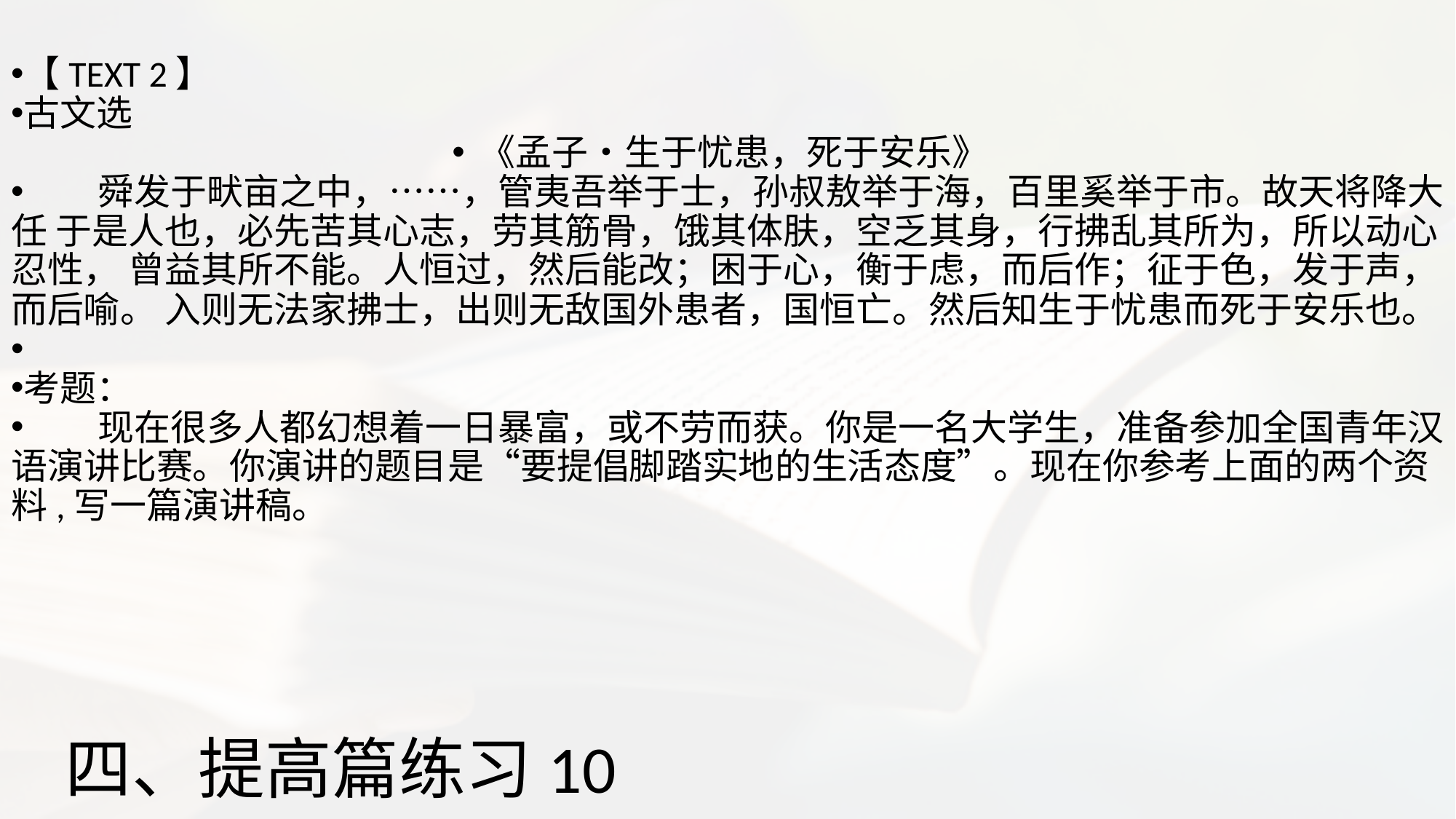

【TEXT 2】
古文选
《孟子•生于忧患，死于安乐》
        舜发于畎亩之中，……，管夷吾举于士，孙叔敖举于海，百里奚举于市。故天将降大任 于是人也，必先苦其心志，劳其筋骨，饿其体肤，空乏其身，行拂乱其所为，所以动心忍性， 曾益其所不能。人恒过，然后能改；困于心，衡于虑，而后作；征于色，发于声，而后喻。 入则无法家拂士，出则无敌国外患者，国恒亡。然后知生于忧患而死于安乐也。

考题：
        现在很多人都幻想着一日暴富，或不劳而获。你是一名大学生，准备参加全国青年汉语演讲比赛。你演讲的题目是“要提倡脚踏实地的生活态度”。现在你参考上面的两个资料,写一篇演讲稿。
# 四、提高篇练习10